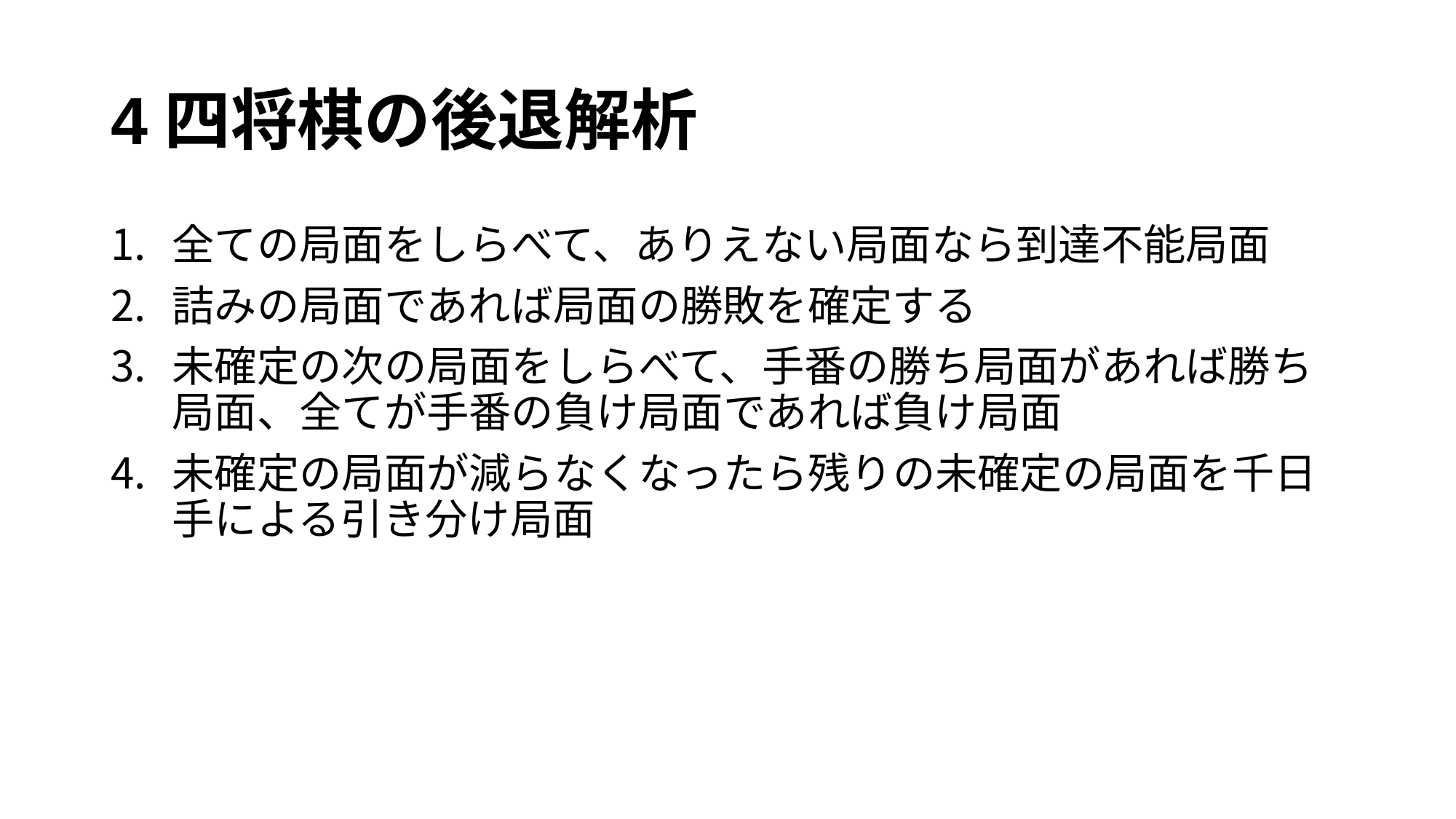

# 4四将棋の後退解析
全ての局面をしらべて、ありえない局面なら到達不能局面
詰みの局面であれば局面の勝敗を確定する
未確定の次の局面をしらべて、手番の勝ち局面があれば勝ち局面、全てが手番の負け局面であれば負け局面
未確定の局面が減らなくなったら残りの未確定の局面を千日手による引き分け局面